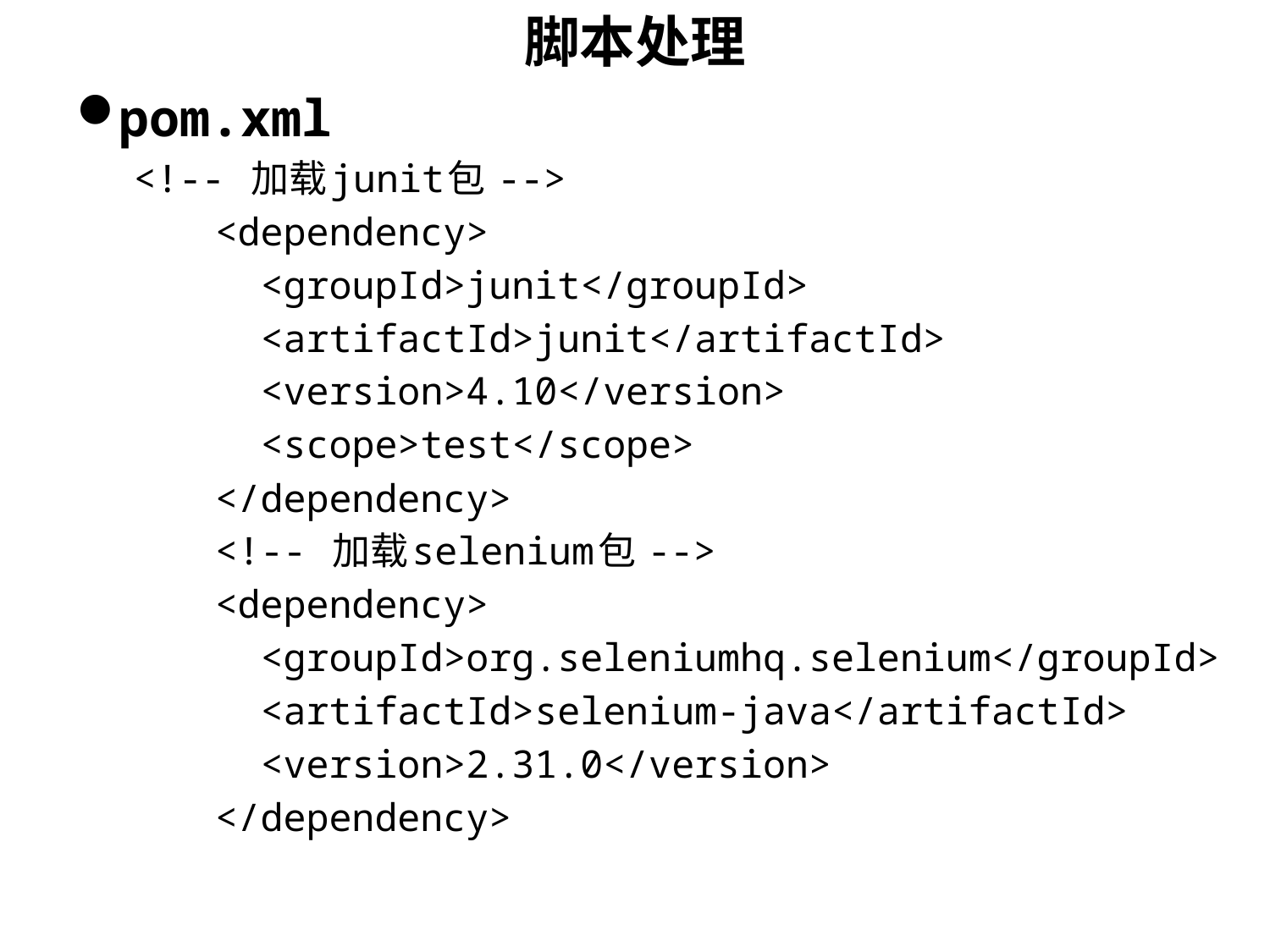

# 脚本处理
pom.xml
<!-- 加载junit包 -->
  	<dependency>
  		<groupId>junit</groupId>
  		<artifactId>junit</artifactId>
  		<version>4.10</version>
  		<scope>test</scope>
  	</dependency>
  	<!-- 加载selenium包 -->
  	<dependency>
    	<groupId>org.seleniumhq.selenium</groupId>
    	<artifactId>selenium-java</artifactId>
    	<version>2.31.0</version>
  	</dependency>